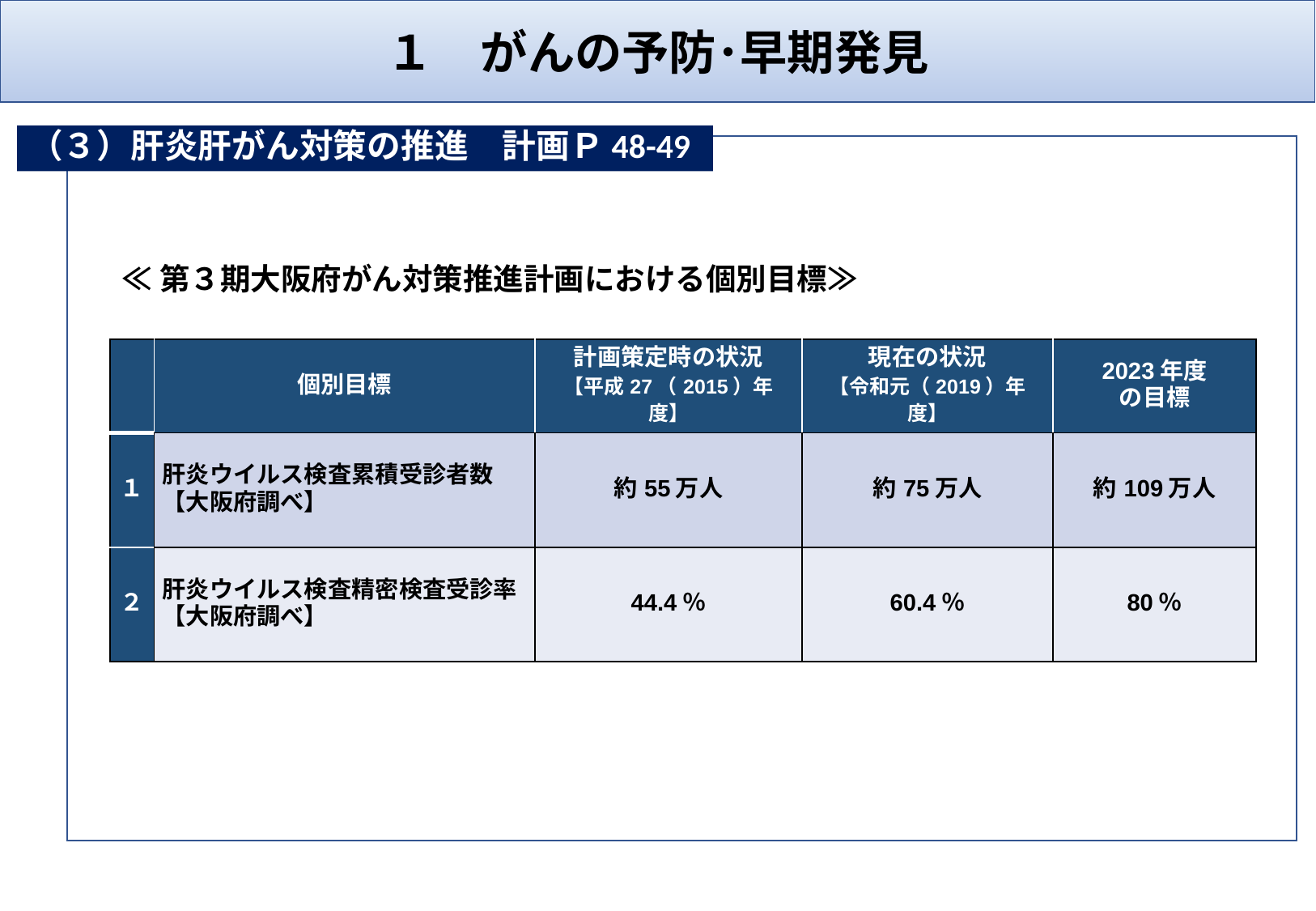

１　がんの予防･早期発見
（３）肝炎肝がん対策の推進　計画Ｐ48-49
第３期
≪第３期大阪府がん対策推進計画における個別目標≫
|  | 個別目標 | 計画策定時の状況 【平成27（2015）年度】 | 現在の状況 【令和元（2019）年度】 | 2023年度 の目標 |
| --- | --- | --- | --- | --- |
| １ | 肝炎ウイルス検査累積受診者数 【大阪府調べ】 | 約55万人 | 約75万人 | 約109万人 |
| ２ | 肝炎ウイルス検査精密検査受診率 【大阪府調べ】 | 44.4％ | 60.4％ | 80％ |
概ね予定どおり